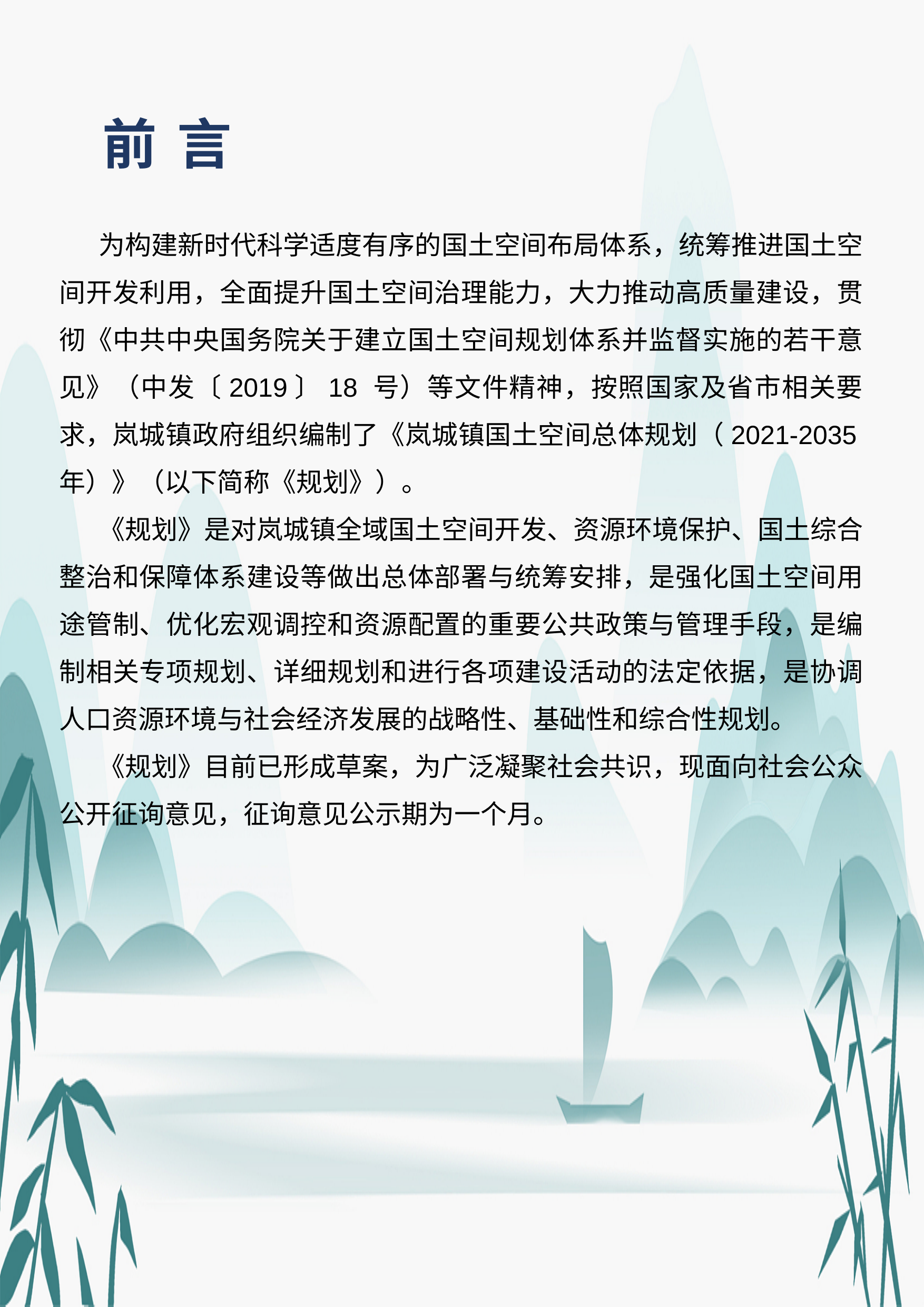

前 言
为构建新时代科学适度有序的国土空间布局体系，统筹推进国土空间开发利用，全面提升国土空间治理能力，大力推动高质量建设，贯彻《中共中央国务院关于建立国土空间规划体系并监督实施的若干意见》（中发〔2019〕18 号）等文件精神，按照国家及省市相关要求，岚城镇政府组织编制了《岚城镇国土空间总体规划（2021-2035年）》（以下简称《规划》）。
《规划》是对岚城镇全域国土空间开发、资源环境保护、国土综合整治和保障体系建设等做出总体部署与统筹安排，是强化国土空间用途管制、优化宏观调控和资源配置的重要公共政策与管理手段，是编制相关专项规划、详细规划和进行各项建设活动的法定依据，是协调人口资源环境与社会经济发展的战略性、基础性和综合性规划。
《规划》目前已形成草案，为广泛凝聚社会共识，现面向社会公众公开征询意见，征询意见公示期为一个月。